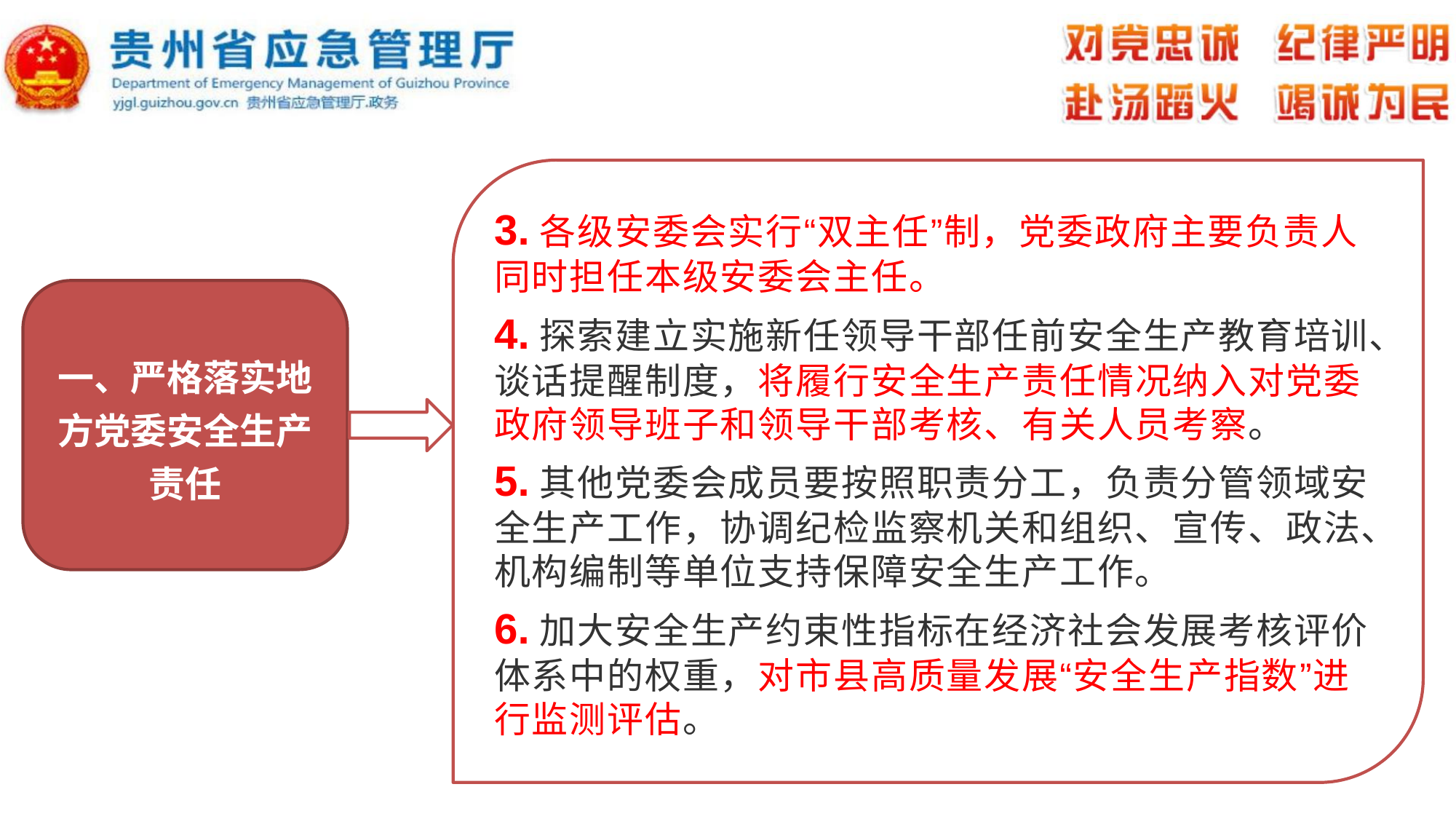

3.各级安委会实行“双主任”制，党委政府主要负责人同时担任本级安委会主任。
4.探索建立实施新任领导干部任前安全生产教育培训、谈话提醒制度，将履行安全生产责任情况纳入对党委政府领导班子和领导干部考核、有关人员考察。
5.其他党委会成员要按照职责分工，负责分管领域安全生产工作，协调纪检监察机关和组织、宣传、政法、机构编制等单位支持保障安全生产工作。
6.加大安全生产约束性指标在经济社会发展考核评价体系中的权重，对市县高质量发展“安全生产指数”进行监测评估。
一、严格落实地方党委安全生产责任